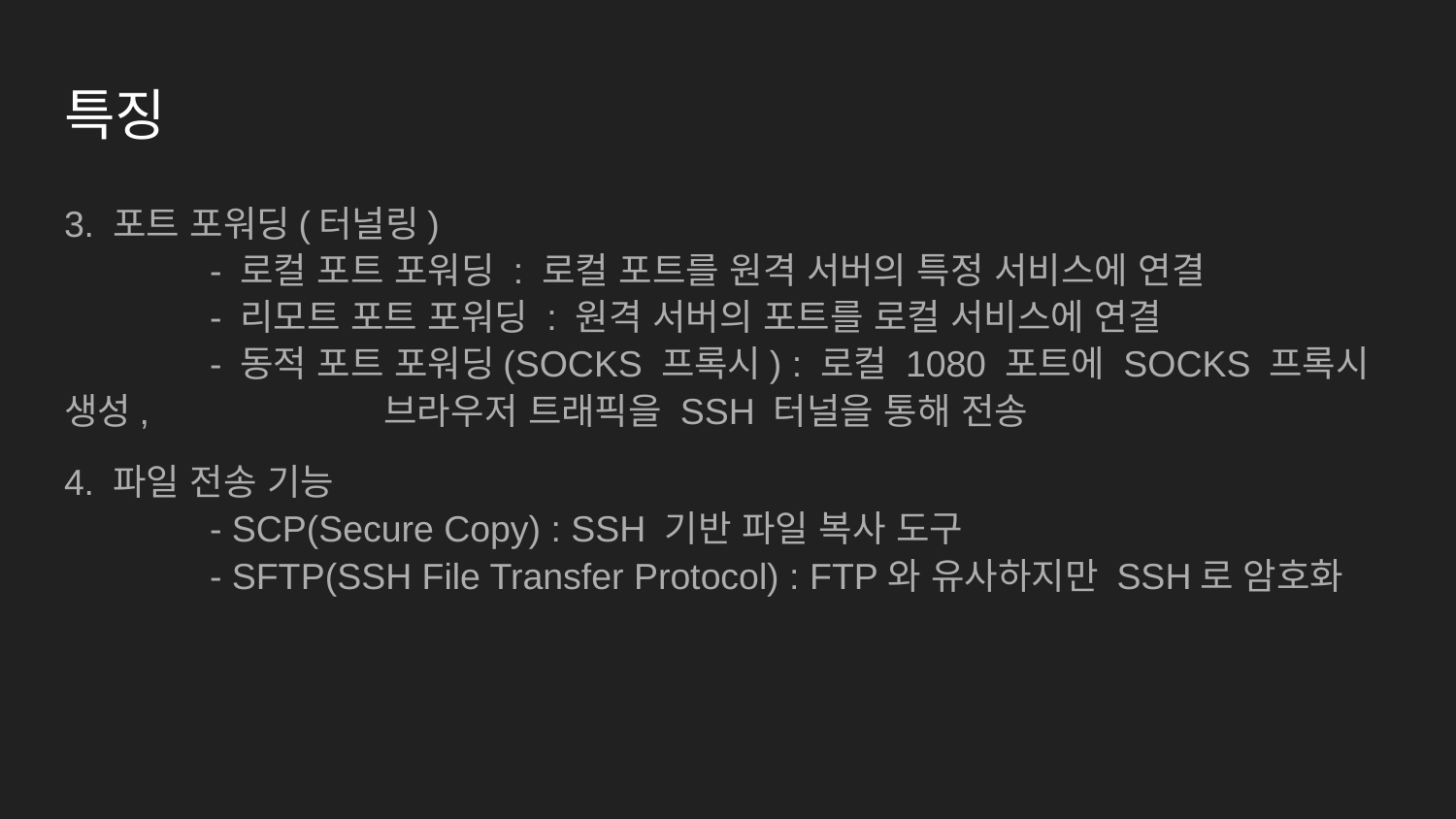

# 특징
3. 포트 포워딩(터널링)
	- 로컬 포트 포워딩 : 로컬 포트를 원격 서버의 특정 서비스에 연결
	- 리모트 포트 포워딩 : 원격 서버의 포트를 로컬 서비스에 연결
	- 동적 포트 포워딩(SOCKS 프록시) : 로컬 1080 포트에 SOCKS 프록시 생성,  		  브라우저 트래픽을 SSH 터널을 통해 전송
4. 파일 전송 기능
	- SCP(Secure Copy) : SSH 기반 파일 복사 도구
	- SFTP(SSH File Transfer Protocol) : FTP와 유사하지만 SSH로 암호화